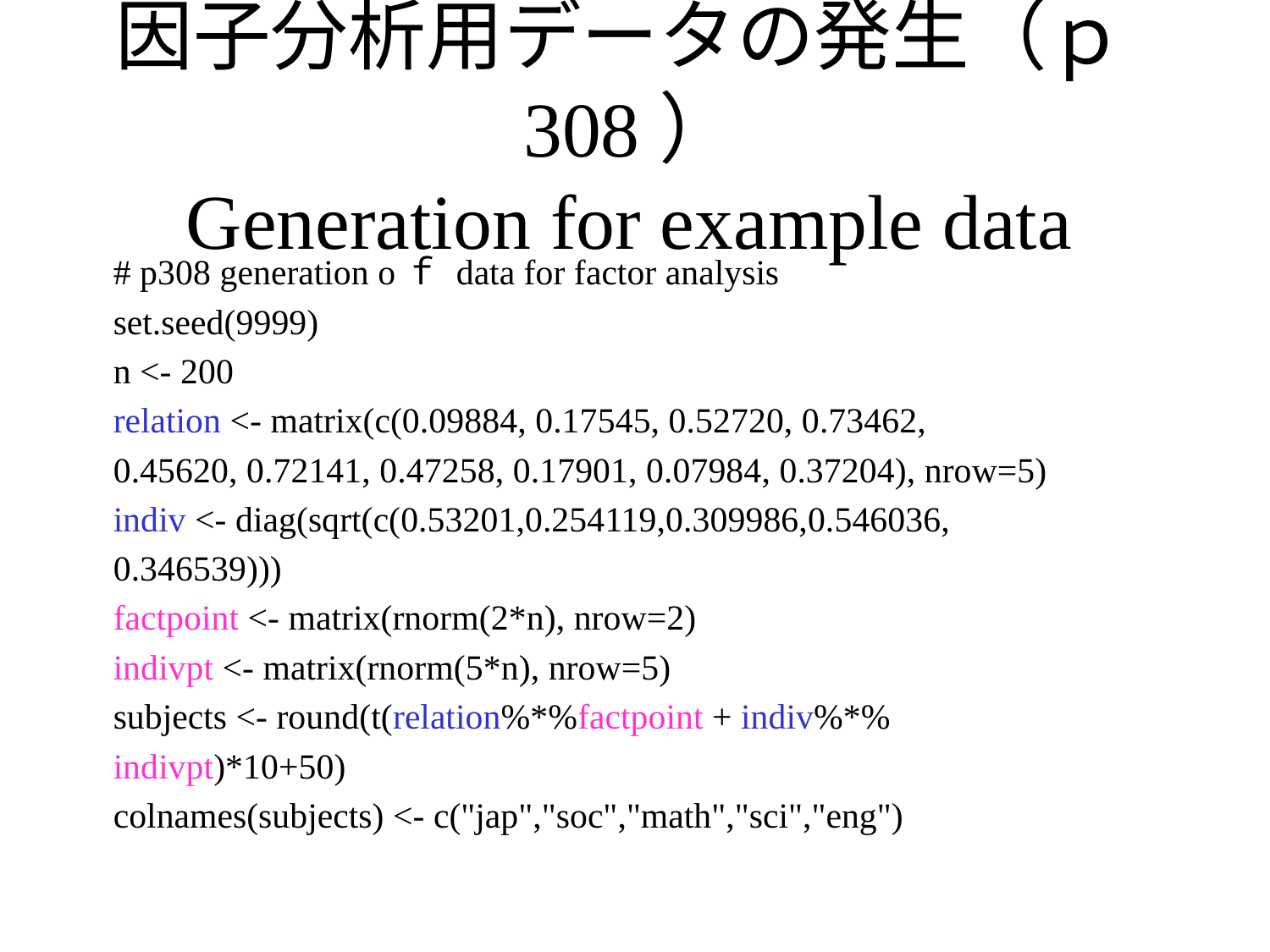

# 因子分析用データの発生（ｐ308） Generation for example data
# p308 generation oｆ data for factor analysis
set.seed(9999)
n <- 200
relation <- matrix(c(0.09884, 0.17545, 0.52720, 0.73462,
0.45620, 0.72141, 0.47258, 0.17901, 0.07984, 0.37204), nrow=5)
indiv <- diag(sqrt(c(0.53201,0.254119,0.309986,0.546036,
0.346539)))
factpoint <- matrix(rnorm(2*n), nrow=2)
indivpt <- matrix(rnorm(5*n), nrow=5)
subjects <- round(t(relation%*%factpoint + indiv%*%
indivpt)*10+50)
colnames(subjects) <- c("jap","soc","math","sci","eng")